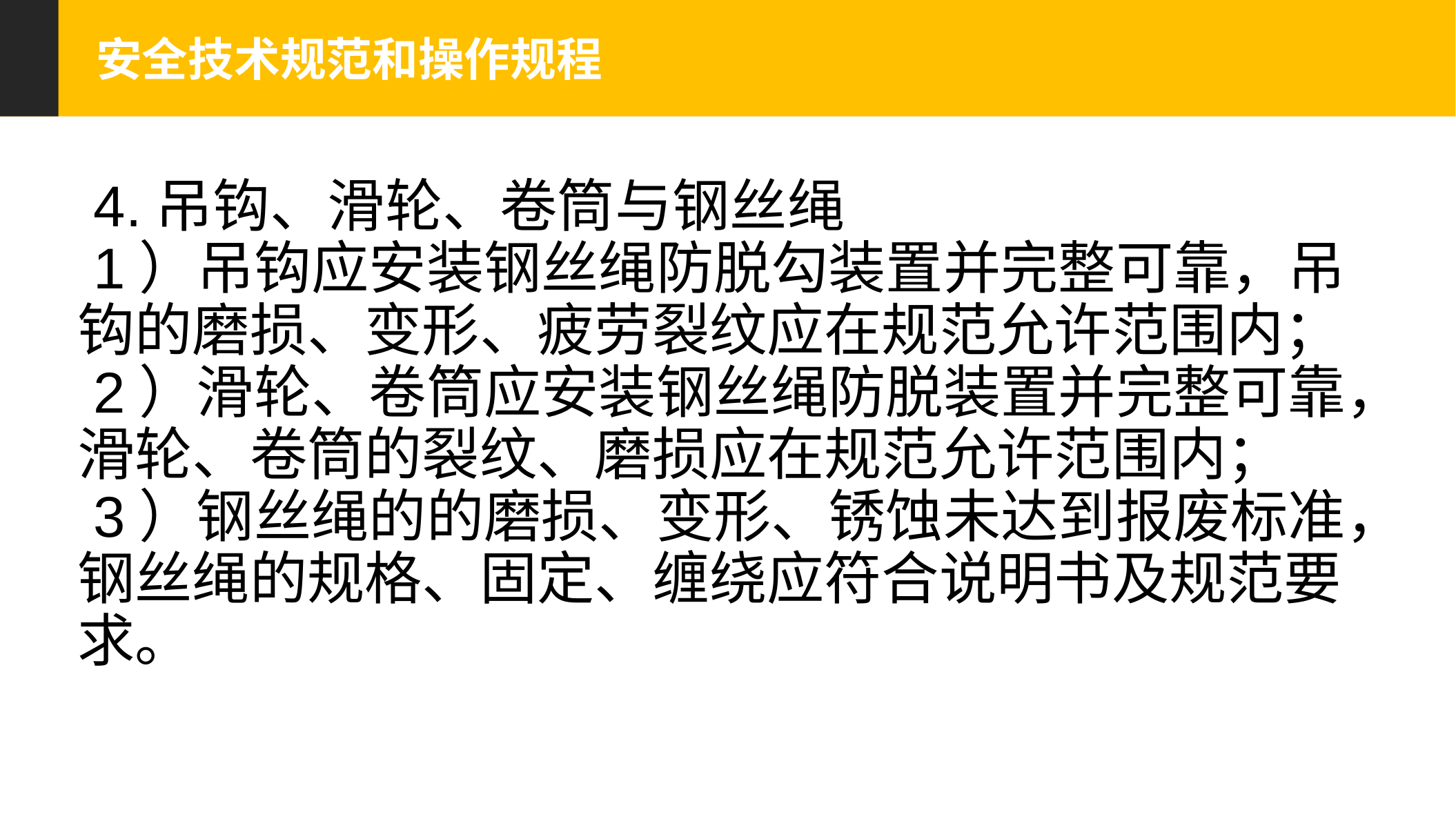

安全技术规范和操作规程
 4.吊钩、滑轮、卷筒与钢丝绳
 1）吊钩应安装钢丝绳防脱勾装置并完整可靠，吊钩的磨损、变形、疲劳裂纹应在规范允许范围内；
 2）滑轮、卷筒应安装钢丝绳防脱装置并完整可靠，滑轮、卷筒的裂纹、磨损应在规范允许范围内；
 3）钢丝绳的的磨损、变形、锈蚀未达到报废标准，钢丝绳的规格、固定、缠绕应符合说明书及规范要求。